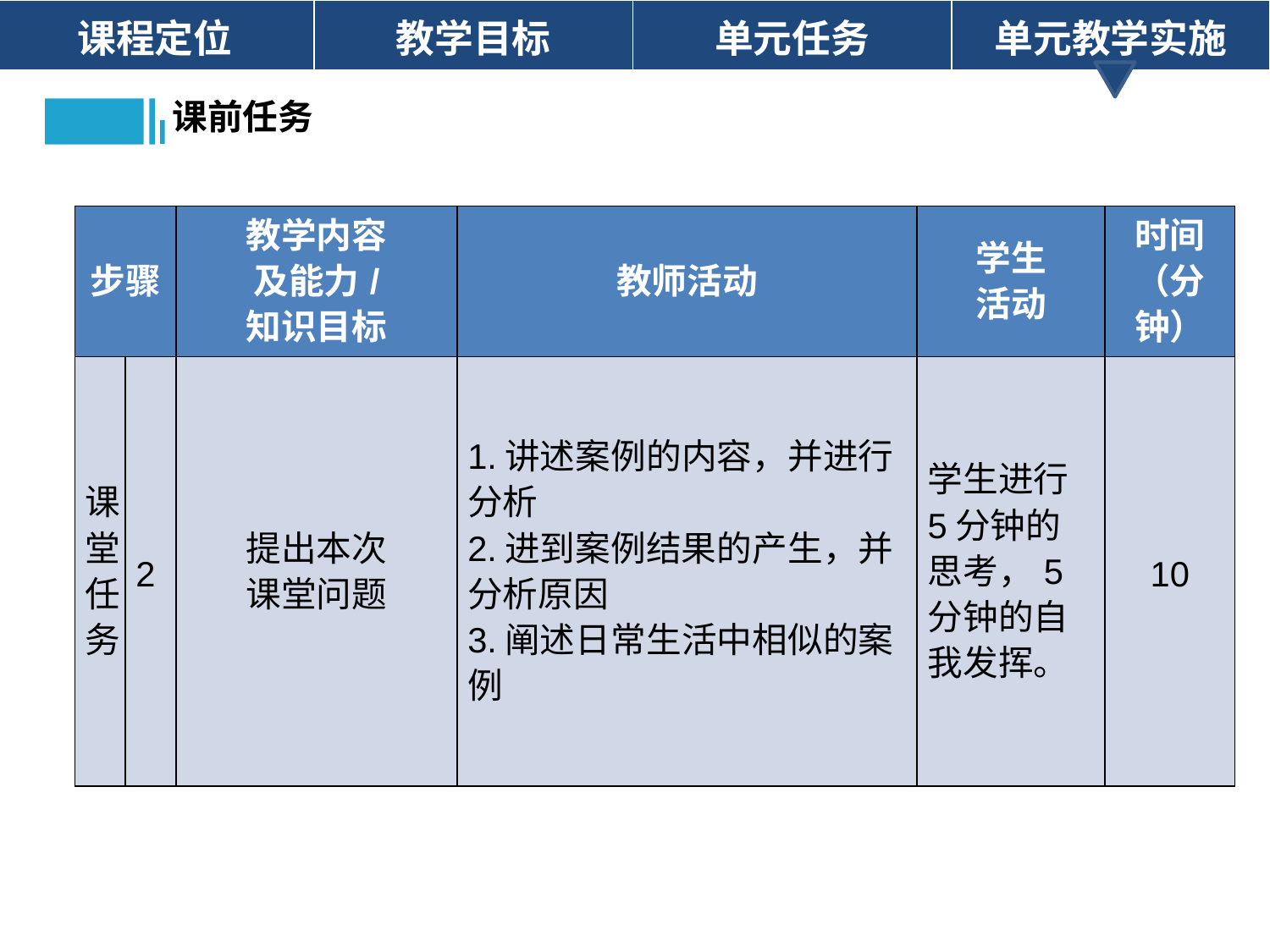

| 课程定位 | 教学目标 | 单元任务 | 单元教学实施 |
| --- | --- | --- | --- |

课前任务

| 步骤 |  | 教学内容 及能力/ 知识目标 | 教师活动 | 学生 活动 | 时间（分钟） |
| --- | --- | --- | --- | --- | --- |
| 课堂任务 | 2 | 提出本次 课堂问题 | 1.讲述案例的内容，并进行分析 2.进到案例结果的产生，并分析原因 3.阐述日常生活中相似的案例 | 学生进行5分钟的思考，5分钟的自我发挥。 | 10 |